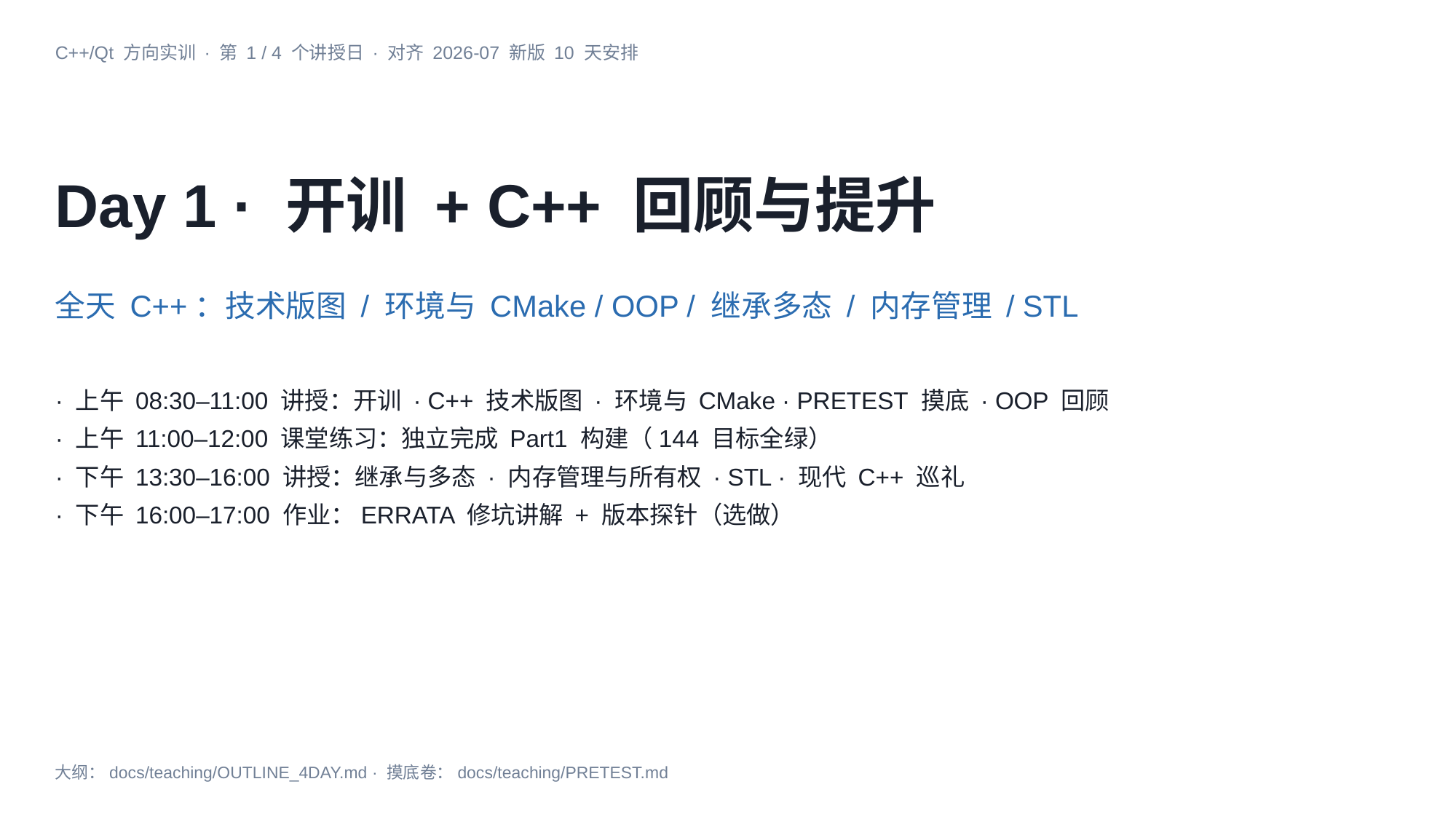

C++/Qt 方向实训 · 第 1 / 4 个讲授日 · 对齐 2026-07 新版 10 天安排
Day 1 · 开训 + C++ 回顾与提升
全天 C++：技术版图 / 环境与 CMake / OOP / 继承多态 / 内存管理 / STL
· 上午 08:30–11:00 讲授：开训 · C++ 技术版图 · 环境与 CMake · PRETEST 摸底 · OOP 回顾
· 上午 11:00–12:00 课堂练习：独立完成 Part1 构建（144 目标全绿）
· 下午 13:30–16:00 讲授：继承与多态 · 内存管理与所有权 · STL · 现代 C++ 巡礼
· 下午 16:00–17:00 作业：ERRATA 修坑讲解 + 版本探针（选做）
大纲：docs/teaching/OUTLINE_4DAY.md · 摸底卷：docs/teaching/PRETEST.md